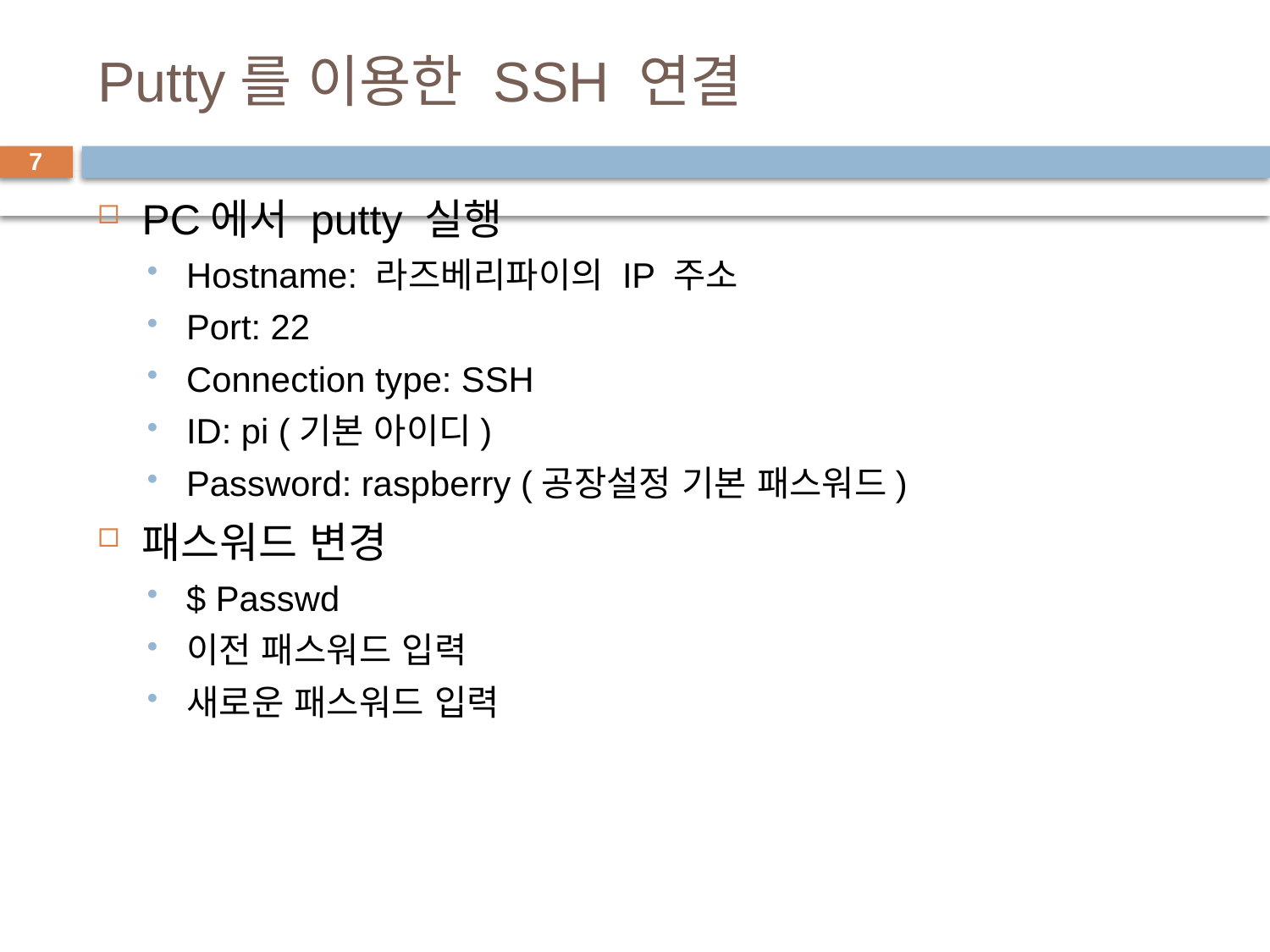

# Putty를 이용한 SSH 연결
7
PC에서 putty 실행
Hostname: 라즈베리파이의 IP 주소
Port: 22
Connection type: SSH
ID: pi (기본 아이디)
Password: raspberry (공장설정 기본 패스워드)
패스워드 변경
$ Passwd
이전 패스워드 입력
새로운 패스워드 입력